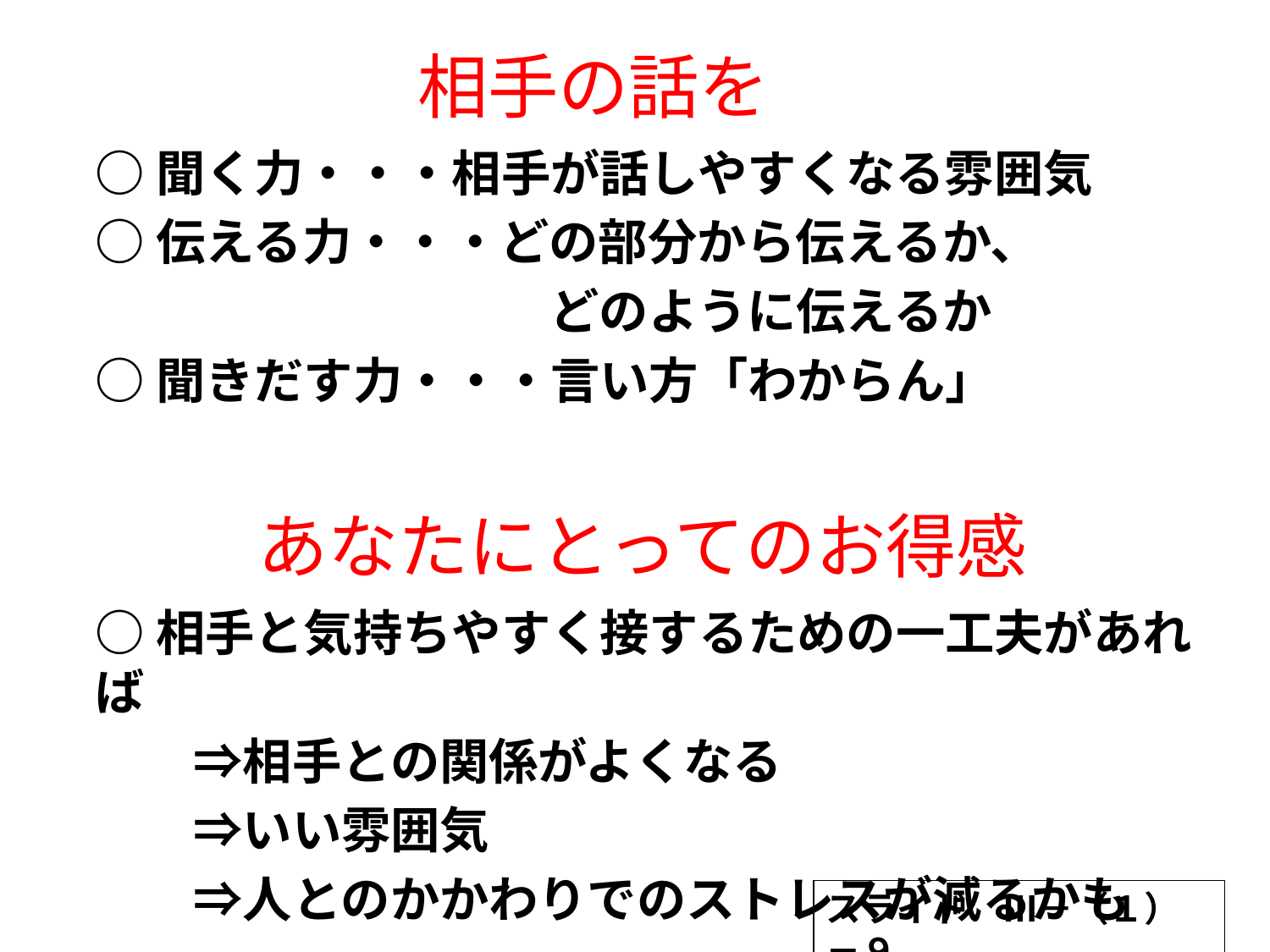

相手の話を
○聞く力・・・相手が話しやすくなる雰囲気
○伝える力・・・どの部分から伝えるか、
　　　　　　　　　 どのように伝えるか
○聞きだす力・・・言い方「わからん」
あなたにとってのお得感
○相手と気持ちやすく接するための一工夫があれば
　　⇒相手との関係がよくなる
　　⇒いい雰囲気
　　⇒人とのかかわりでのストレスが減るかも
スライド　Ⅲ－（１）－９